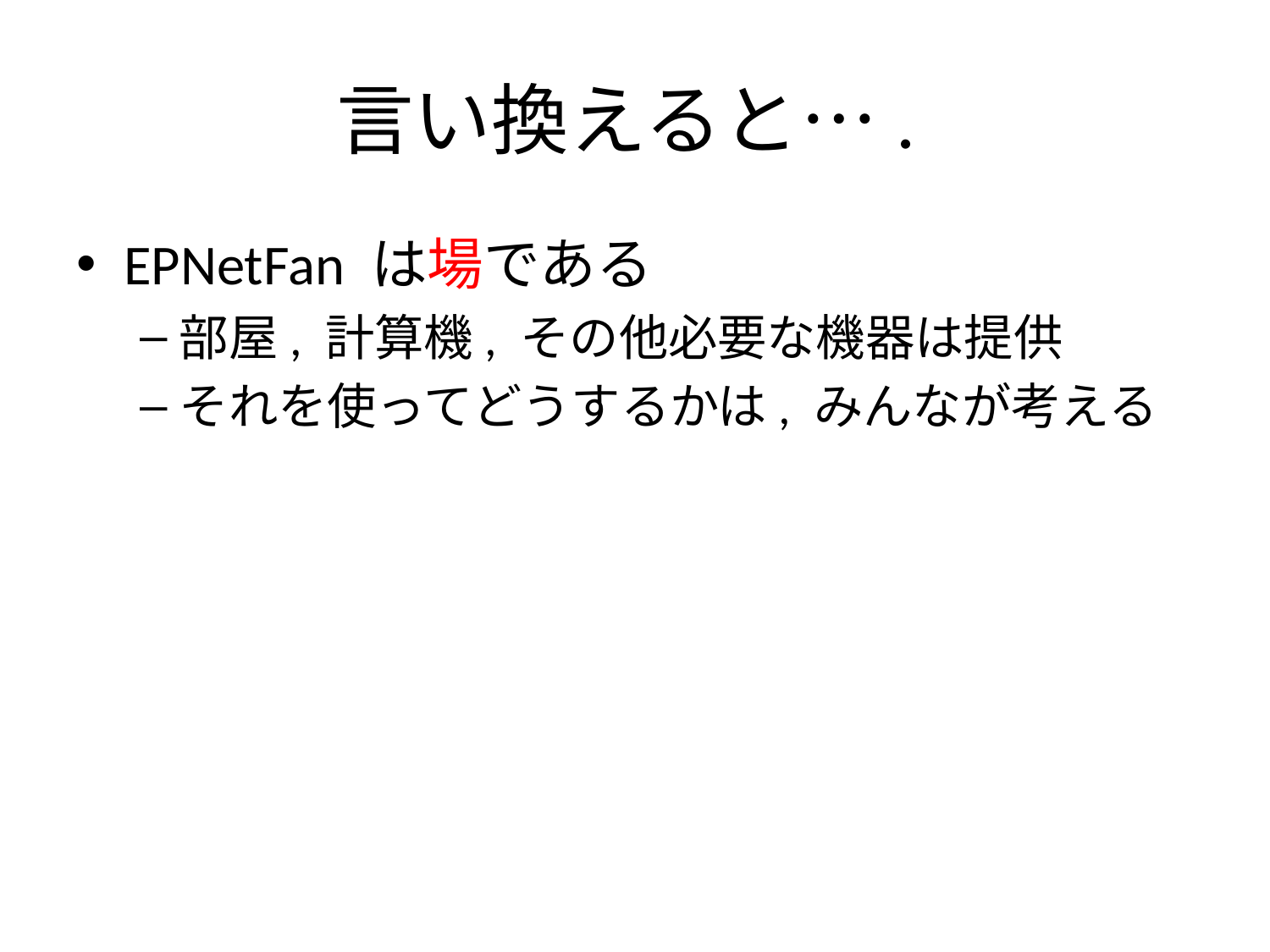

# 言い換えると….
EPNetFan は場である
部屋, 計算機, その他必要な機器は提供
それを使ってどうするかは, みんなが考える